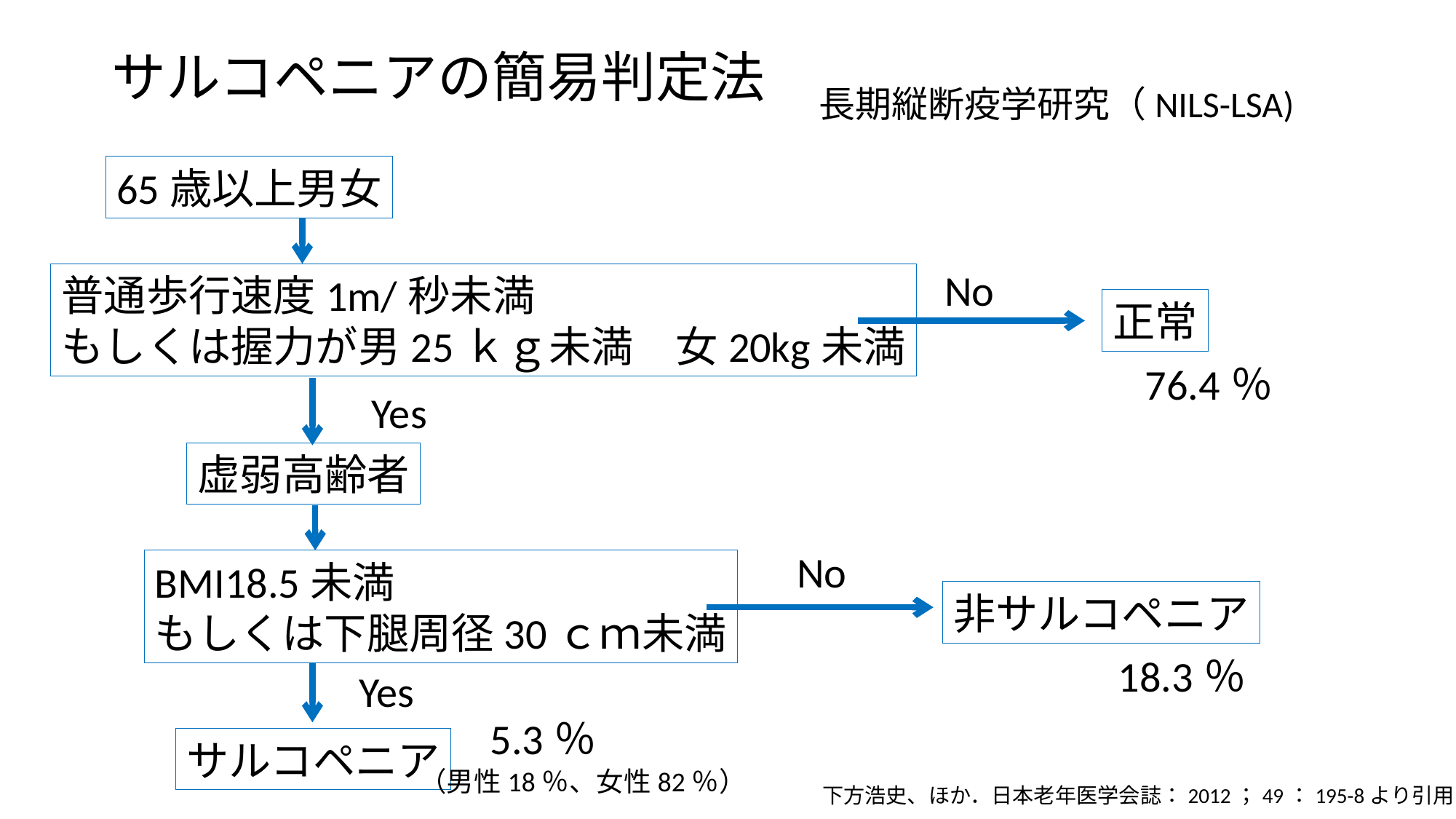

サルコペニアの簡易判定法
長期縦断疫学研究（NILS-LSA)
65歳以上男女
No
普通歩行速度1m/秒未満
もしくは握力が男25ｋｇ未満　女20kg未満
正常
76.4％
Yes
虚弱高齢者
No
BMI18.5未満
もしくは下腿周径30ｃｍ未満
非サルコペニア
18.3％
Yes
5.3％
サルコペニア
（男性18％、女性82％）
下方浩史、ほか．日本老年医学会誌：2012；49：195-8より引用